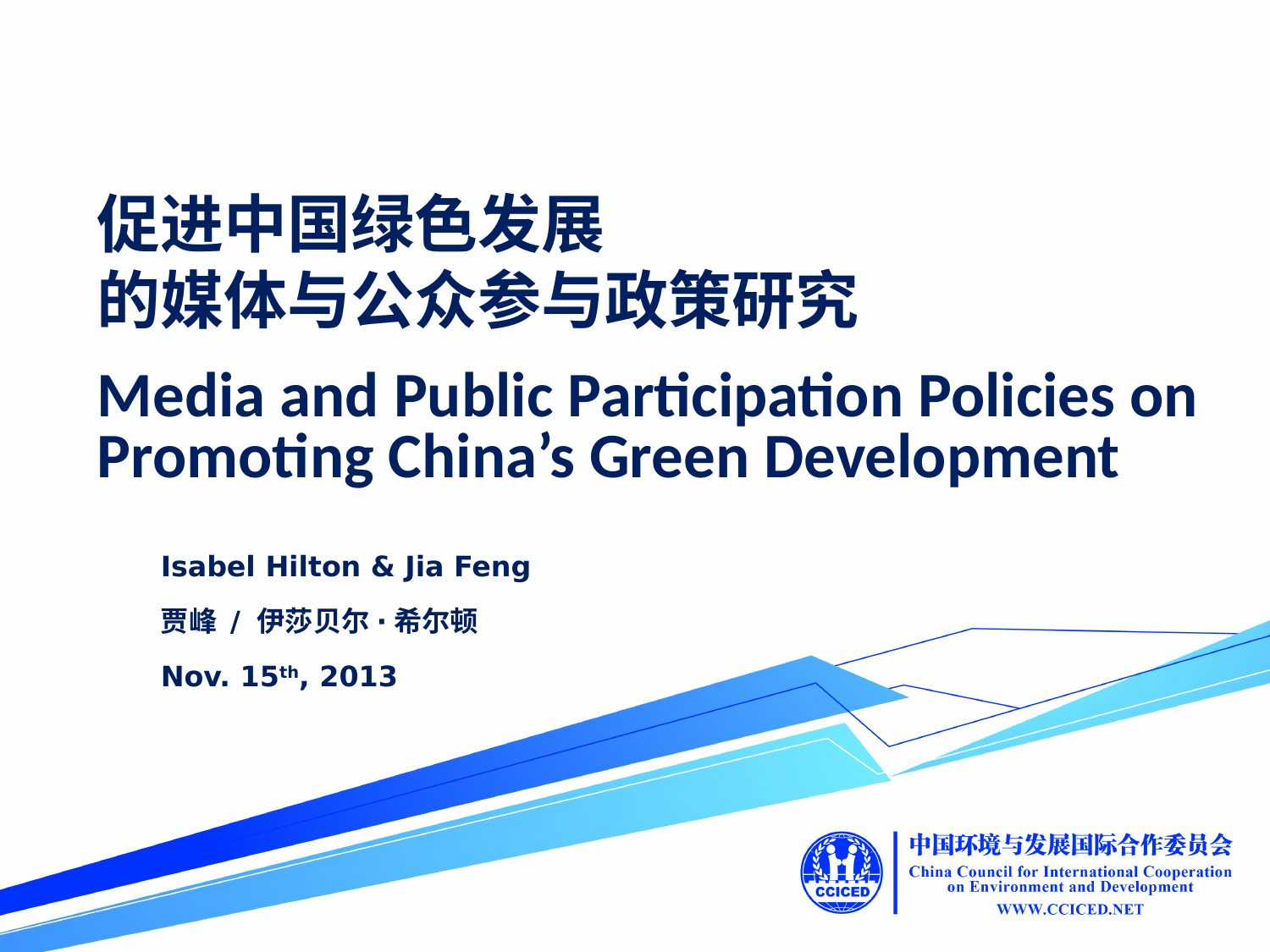

促进中国绿色发展
的媒体与公众参与政策研究

Media and Public Participation Policies on Promoting China’s Green Development

Isabel Hilton & Jia Feng
贾峰 / 伊莎贝尔·希尔顿
Nov. 15th, 2013